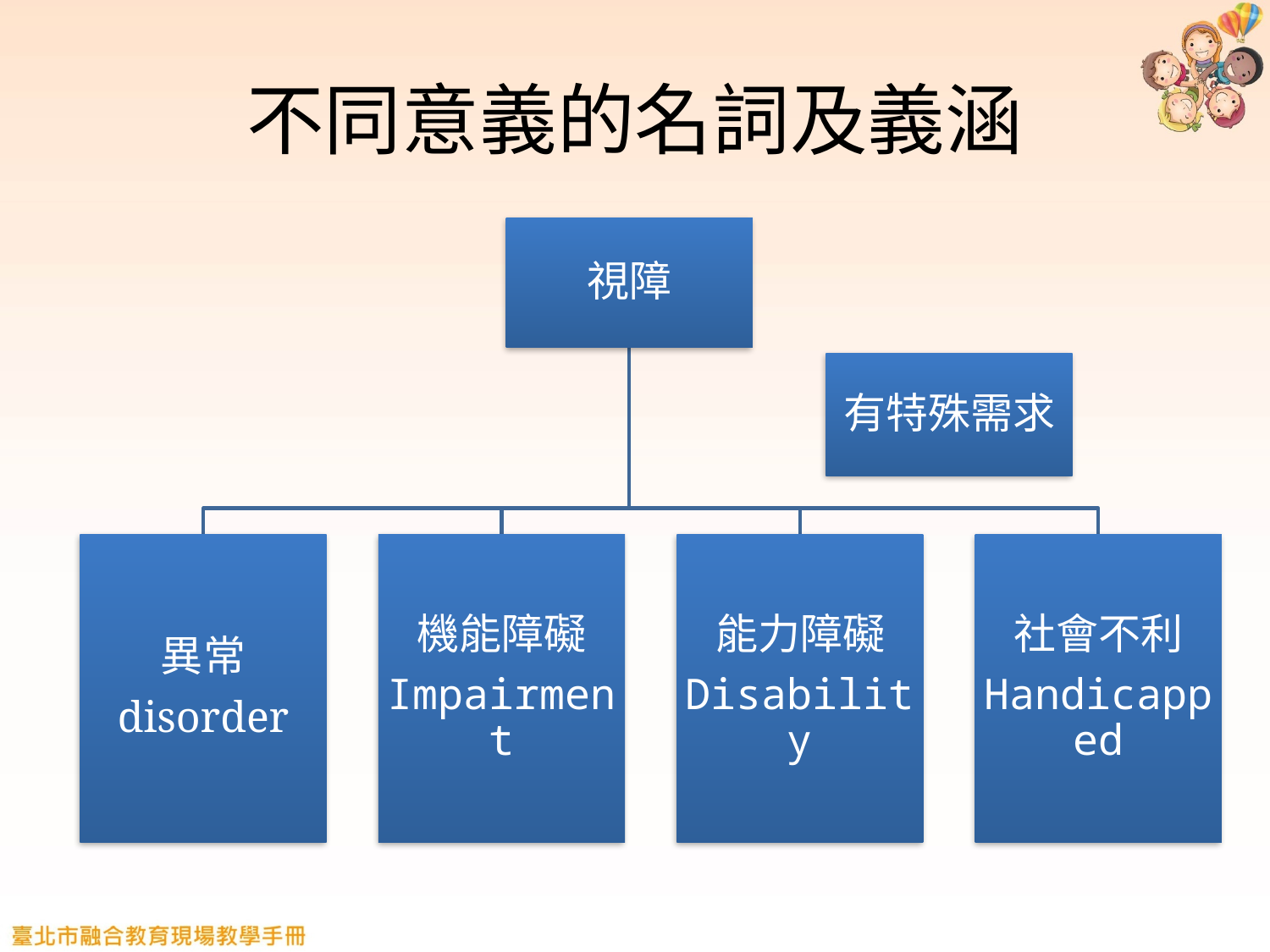

# 不同意義的名詞及義涵
視障
異常
disorder
機能障礙
Impairment
能力障礙
Disability
社會不利
Handicapped
有特殊需求